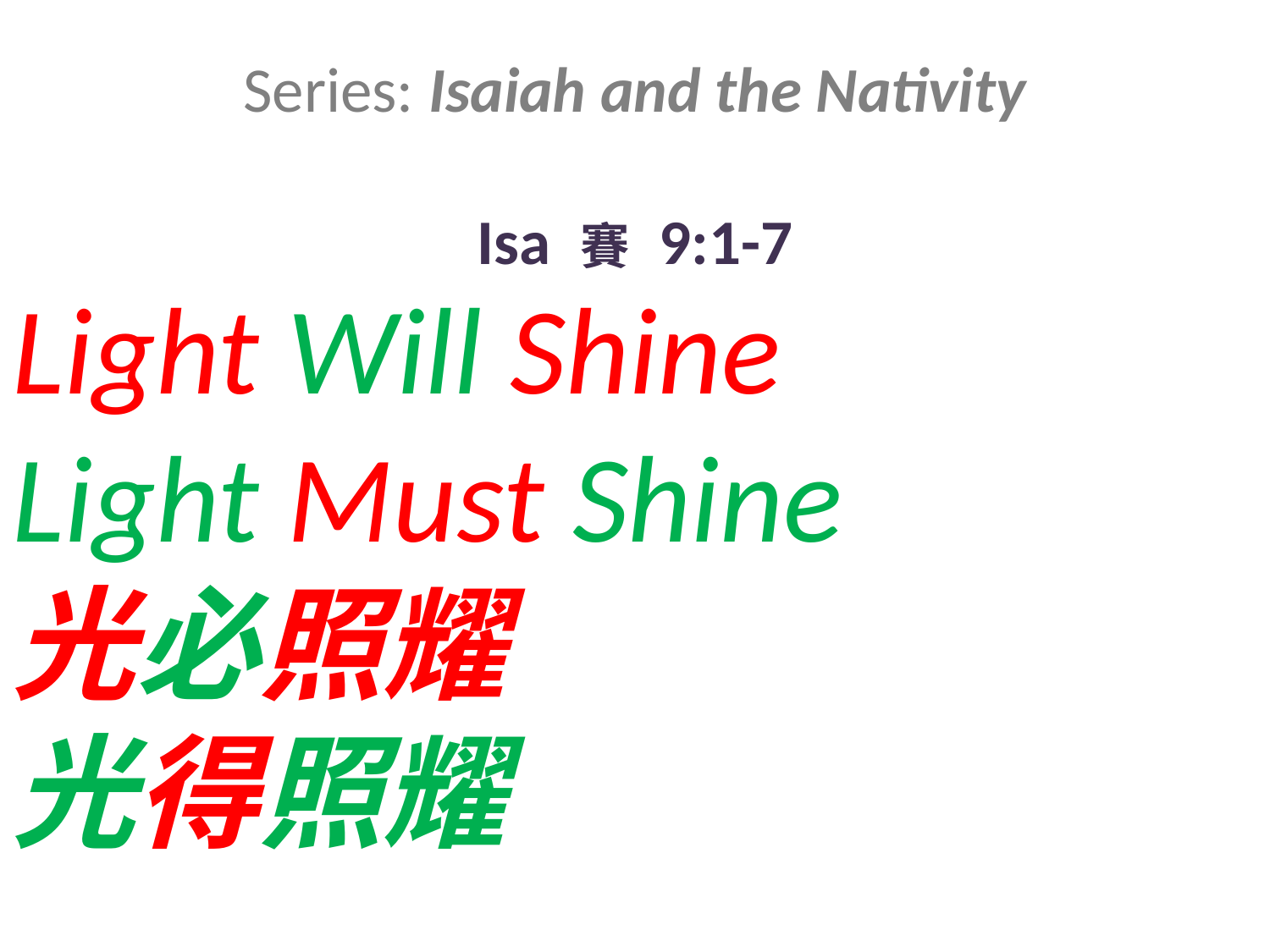

Series: Isaiah and the Nativity

Isa 賽 9:1-7
Light Will Shine
Light Must Shine
光必照耀
光得照耀